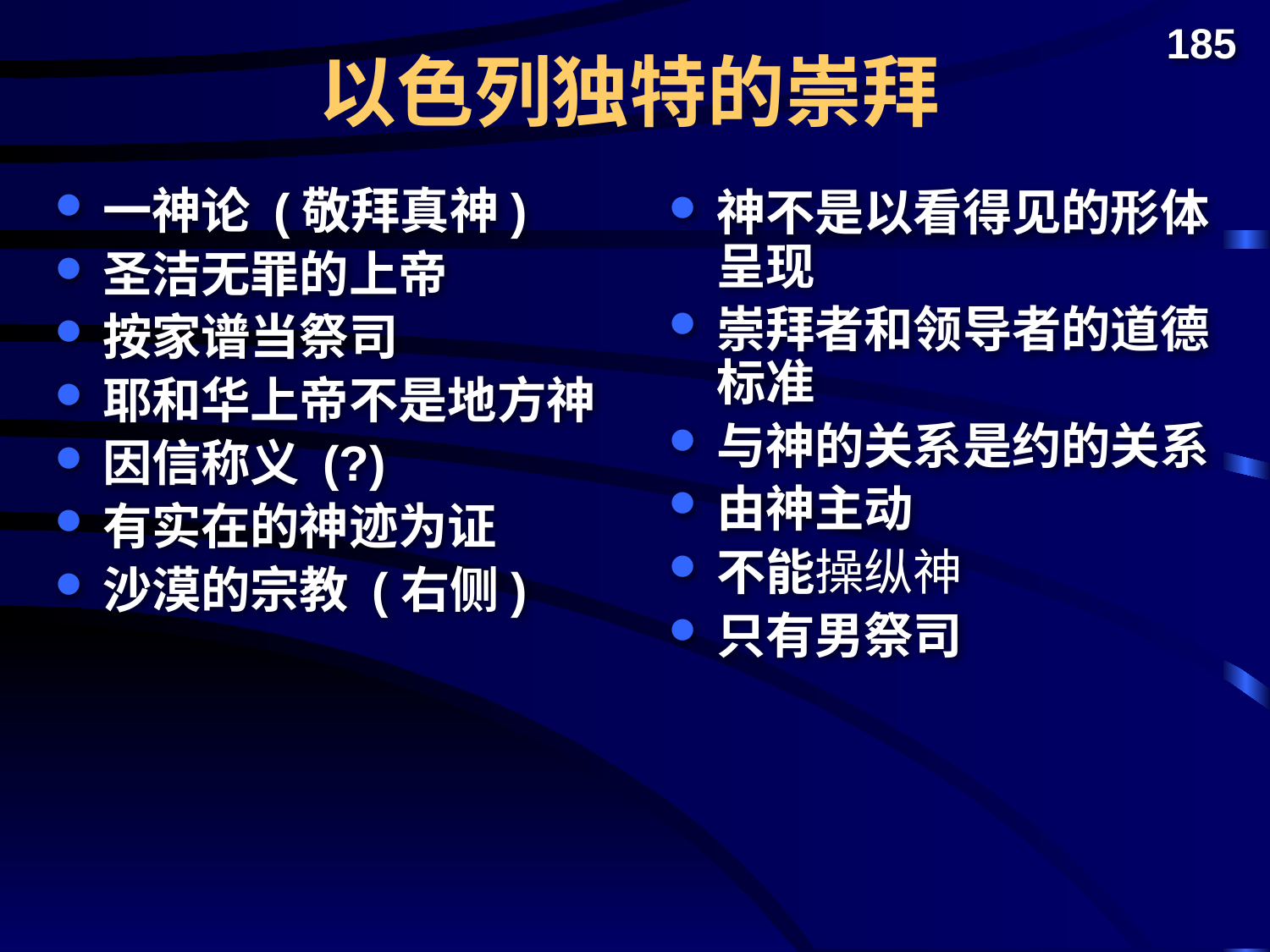

# 以色列独特的崇拜
185
一神论 (敬拜真神)
圣洁无罪的上帝
按家谱当祭司
耶和华上帝不是地方神
因信称义 (?)
有实在的神迹为证
沙漠的宗教 (右侧)
神不是以看得见的形体呈现
崇拜者和领导者的道德标准
与神的关系是约的关系
由神主动
不能操纵神
只有男祭司